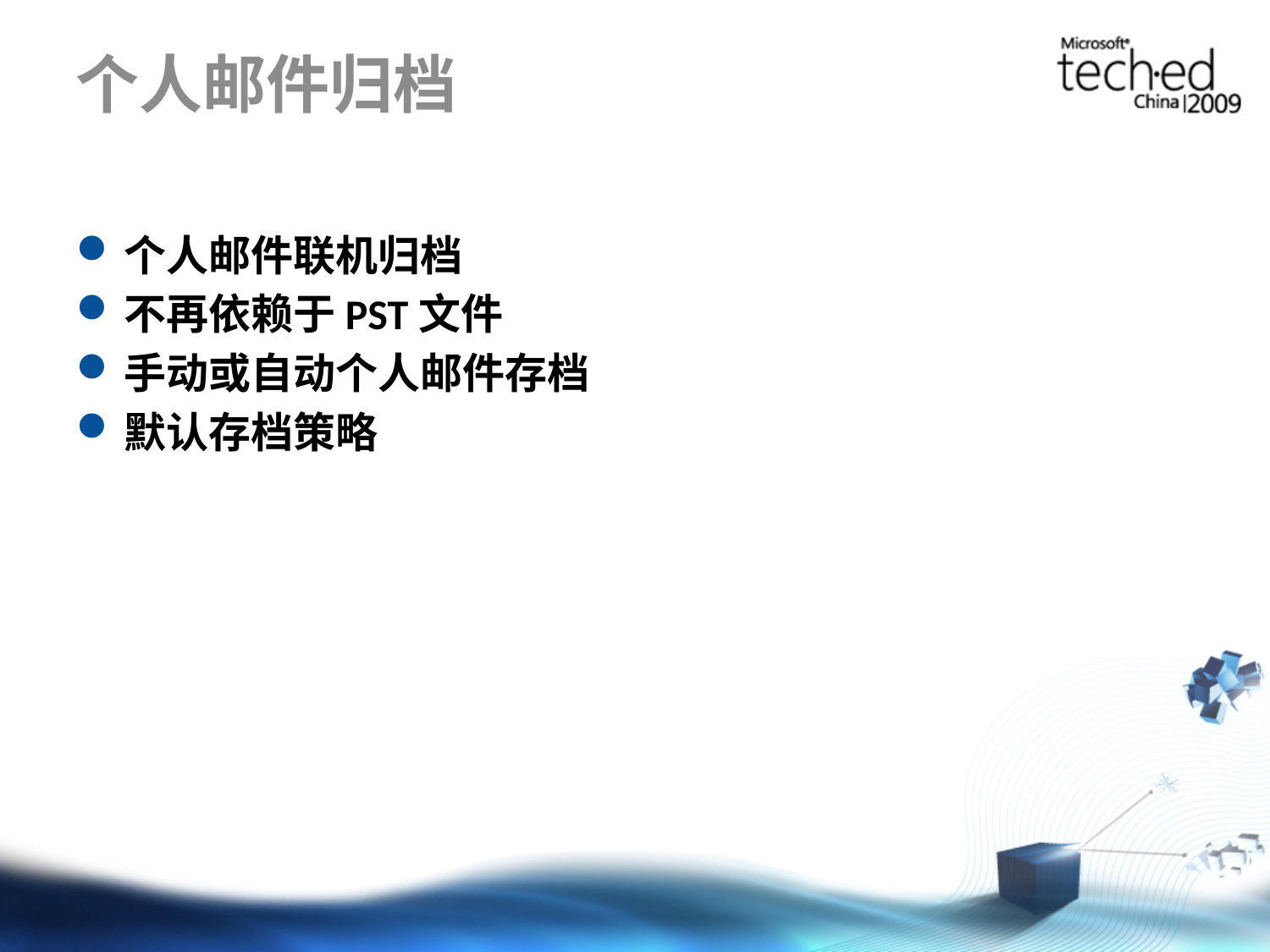

# 个人邮件归档
个人邮件联机归档
不再依赖于PST文件
手动或自动个人邮件存档
默认存档策略